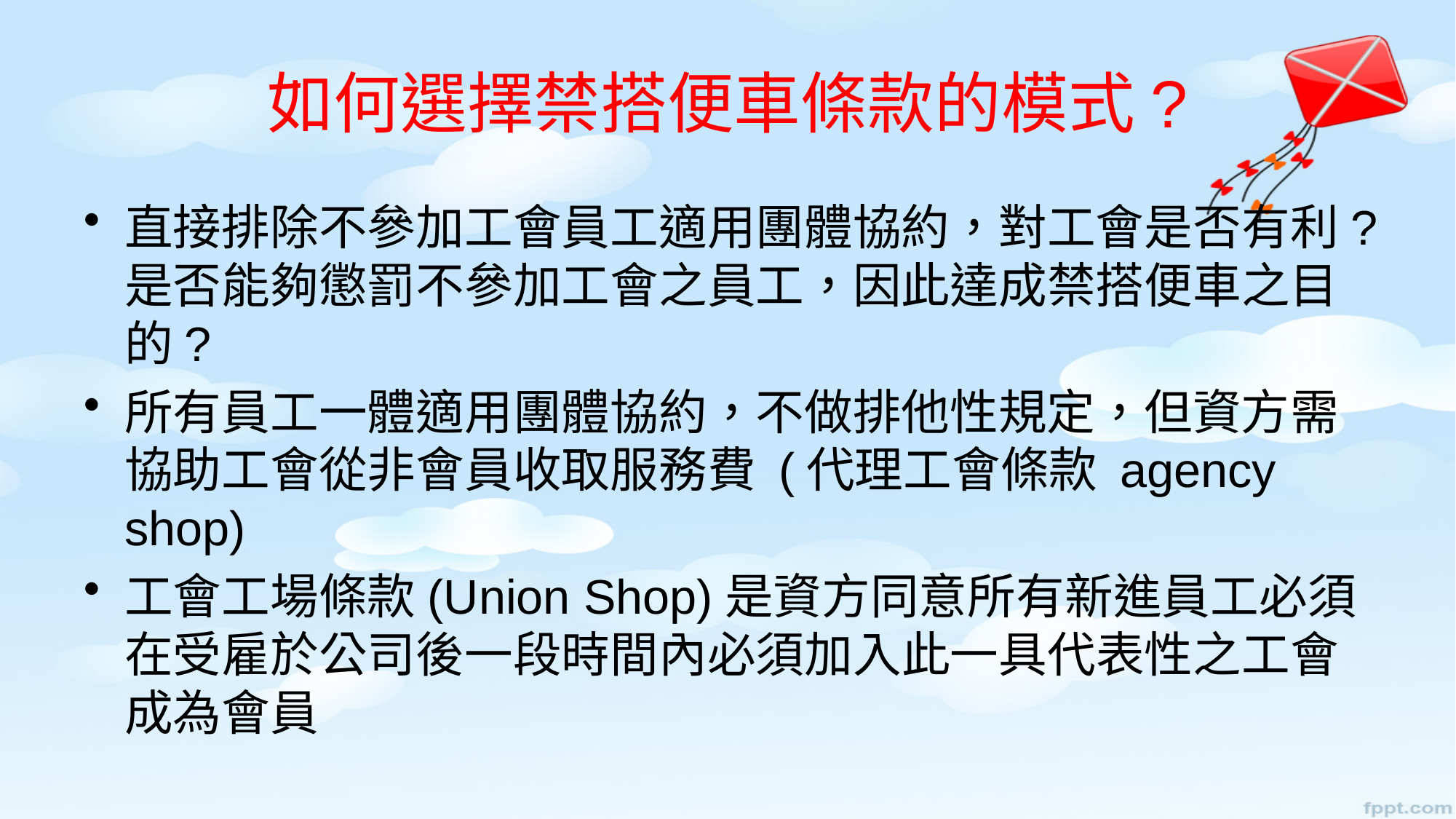

# 如何選擇禁搭便車條款的模式?
直接排除不參加工會員工適用團體協約，對工會是否有利?是否能夠懲罰不參加工會之員工，因此達成禁搭便車之目的?
所有員工一體適用團體協約，不做排他性規定，但資方需協助工會從非會員收取服務費 (代理工會條款 agency shop)
工會工場條款(Union Shop)是資方同意所有新進員工必須在受雇於公司後一段時間內必須加入此一具代表性之工會成為會員